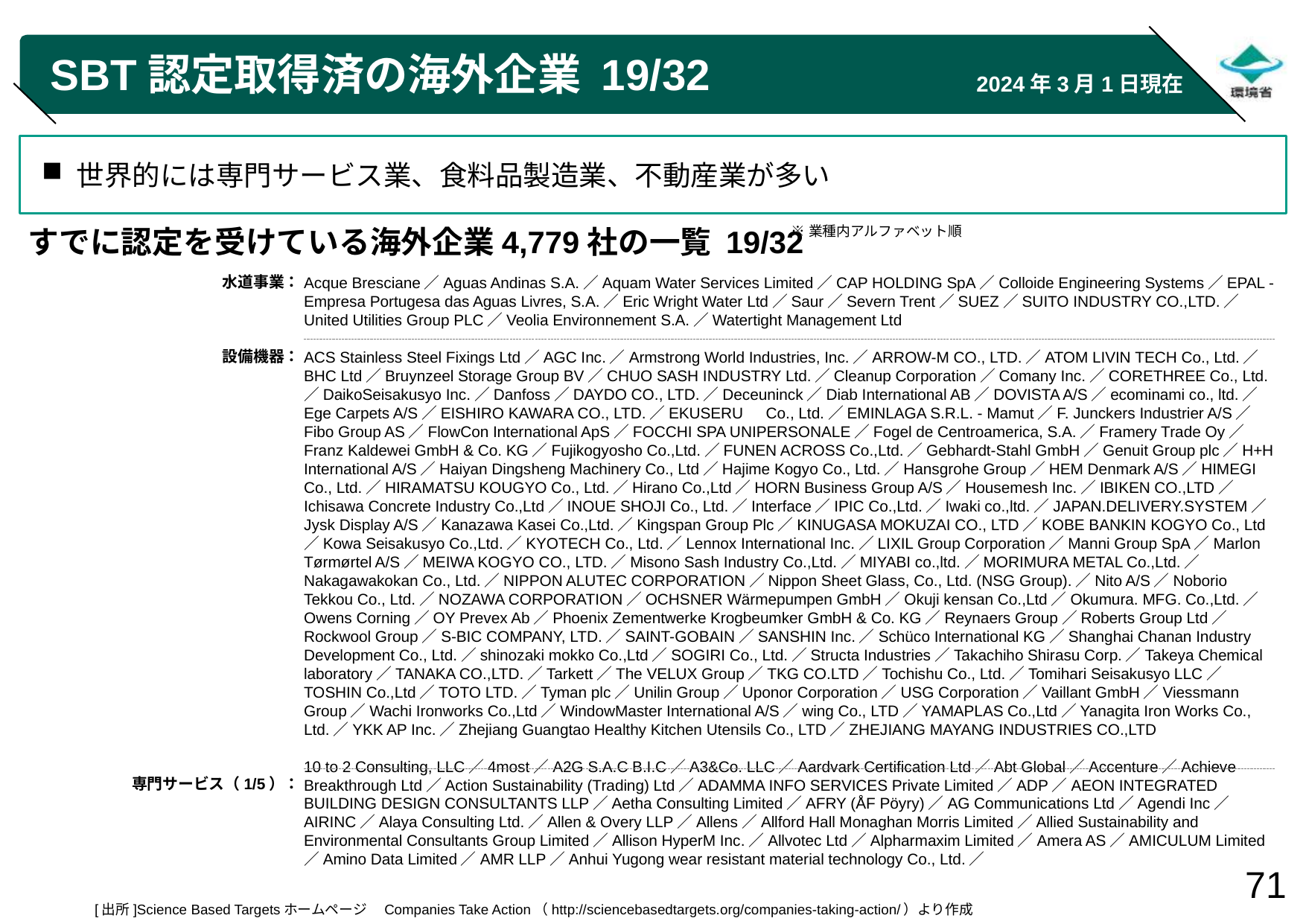

# SBT認定取得済の海外企業 19/32
2024年3月1日現在
世界的には専門サービス業、食料品製造業、不動産業が多い
※業種内アルファベット順
すでに認定を受けている海外企業4,779社の一覧 19/32
水道事業：

設備機器：

専門サービス（1/5）：

Acque Bresciane／Aguas Andinas S.A.／Aquam Water Services Limited／CAP HOLDING SpA／Colloide Engineering Systems／EPAL - Empresa Portugesa das Aguas Livres, S.A.／Eric Wright Water Ltd／Saur／Severn Trent／SUEZ／SUITO INDUSTRY CO.,LTD.／United Utilities Group PLC／Veolia Environnement S.A.／Watertight Management Ltd

ACS Stainless Steel Fixings Ltd／AGC Inc.／Armstrong World Industries, Inc.／ARROW-M CO., LTD.／ATOM LIVIN TECH Co., Ltd.／BHC Ltd／Bruynzeel Storage Group BV／CHUO SASH INDUSTRY Ltd.／Cleanup Corporation／Comany Inc.／CORETHREE Co., Ltd.／DaikoSeisakusyo Inc.／Danfoss／DAYDO CO., LTD.／Deceuninck／Diab International AB／DOVISTA A/S／ecominami co., ltd.／Ege Carpets A/S／EISHIRO KAWARA CO., LTD.／EKUSERU　Co., Ltd.／EMINLAGA S.R.L. - Mamut／F. Junckers Industrier A/S／Fibo Group AS／FlowCon International ApS／FOCCHI SPA UNIPERSONALE／Fogel de Centroamerica, S.A.／Framery Trade Oy／Franz Kaldewei GmbH & Co. KG／Fujikogyosho Co.,Ltd.／FUNEN ACROSS Co.,Ltd.／Gebhardt-Stahl GmbH／Genuit Group plc／H+H International A/S／Haiyan Dingsheng Machinery Co., Ltd／Hajime Kogyo Co., Ltd.／Hansgrohe Group／HEM Denmark A/S／HIMEGI Co., Ltd.／HIRAMATSU KOUGYO Co., Ltd.／Hirano Co.,Ltd／HORN Business Group A/S／Housemesh Inc.／IBIKEN CO.,LTD／Ichisawa Concrete Industry Co.,Ltd／INOUE SHOJI Co., Ltd.／Interface／IPIC Co.,Ltd.／Iwaki co.,ltd.／JAPAN.DELIVERY.SYSTEM／Jysk Display A/S／Kanazawa Kasei Co.,Ltd.／Kingspan Group Plc／KINUGASA MOKUZAI CO., LTD／KOBE BANKIN KOGYO Co., Ltd／Kowa Seisakusyo Co.,Ltd.／KYOTECH Co., Ltd.／Lennox International Inc.／LIXIL Group Corporation／Manni Group SpA／Marlon Tørmørtel A/S／MEIWA KOGYO CO., LTD.／Misono Sash Industry Co.,Ltd.／MIYABI co.,ltd.／MORIMURA METAL Co.,Ltd.／Nakagawakokan Co., Ltd.／NIPPON ALUTEC CORPORATION／Nippon Sheet Glass, Co., Ltd. (NSG Group).／Nito A/S／Noborio Tekkou Co., Ltd.／NOZAWA CORPORATION／OCHSNER Wärmepumpen GmbH／Okuji kensan Co.,Ltd／Okumura. MFG. Co.,Ltd.／Owens Corning／OY Prevex Ab／Phoenix Zementwerke Krogbeumker GmbH & Co. KG／Reynaers Group／Roberts Group Ltd／Rockwool Group／S-BIC COMPANY, LTD.／SAINT-GOBAIN／SANSHIN Inc.／Schüco International KG／Shanghai Chanan Industry Development Co., Ltd.／shinozaki mokko Co.,Ltd／SOGIRI Co., Ltd.／Structa Industries／Takachiho Shirasu Corp.／Takeya Chemical laboratory／TANAKA CO.,LTD.／Tarkett／The VELUX Group／TKG CO.LTD／Tochishu Co., Ltd.／Tomihari Seisakusyo LLC／TOSHIN Co.,Ltd／TOTO LTD.／Tyman plc／Unilin Group／Uponor Corporation／USG Corporation／Vaillant GmbH／Viessmann Group／Wachi Ironworks Co.,Ltd／WindowMaster International A/S／wing Co., LTD／YAMAPLAS Co.,Ltd／Yanagita Iron Works Co., Ltd.／YKK AP Inc.／Zhejiang Guangtao Healthy Kitchen Utensils Co., LTD／ZHEJIANG MAYANG INDUSTRIES CO.,LTD

10 to 2 Consulting, LLC／4most／A2G S.A.C B.I.C／A3&Co. LLC／Aardvark Certification Ltd／Abt Global／Accenture／Achieve Breakthrough Ltd／Action Sustainability (Trading) Ltd／ADAMMA INFO SERVICES Private Limited／ADP／AEON INTEGRATED BUILDING DESIGN CONSULTANTS LLP／Aetha Consulting Limited／AFRY (ÅF Pöyry)／AG Communications Ltd／Agendi Inc／AIRINC／Alaya Consulting Ltd.／Allen & Overy LLP／Allens／Allford Hall Monaghan Morris Limited／Allied Sustainability and Environmental Consultants Group Limited／Allison HyperM Inc.／Allvotec Ltd／Alpharmaxim Limited／Amera AS／AMICULUM Limited／Amino Data Limited／AMR LLP／Anhui Yugong wear resistant material technology Co., Ltd.／

[出所]Science Based Targetsホームページ　Companies Take Action（http://sciencebasedtargets.org/companies-taking-action/）より作成